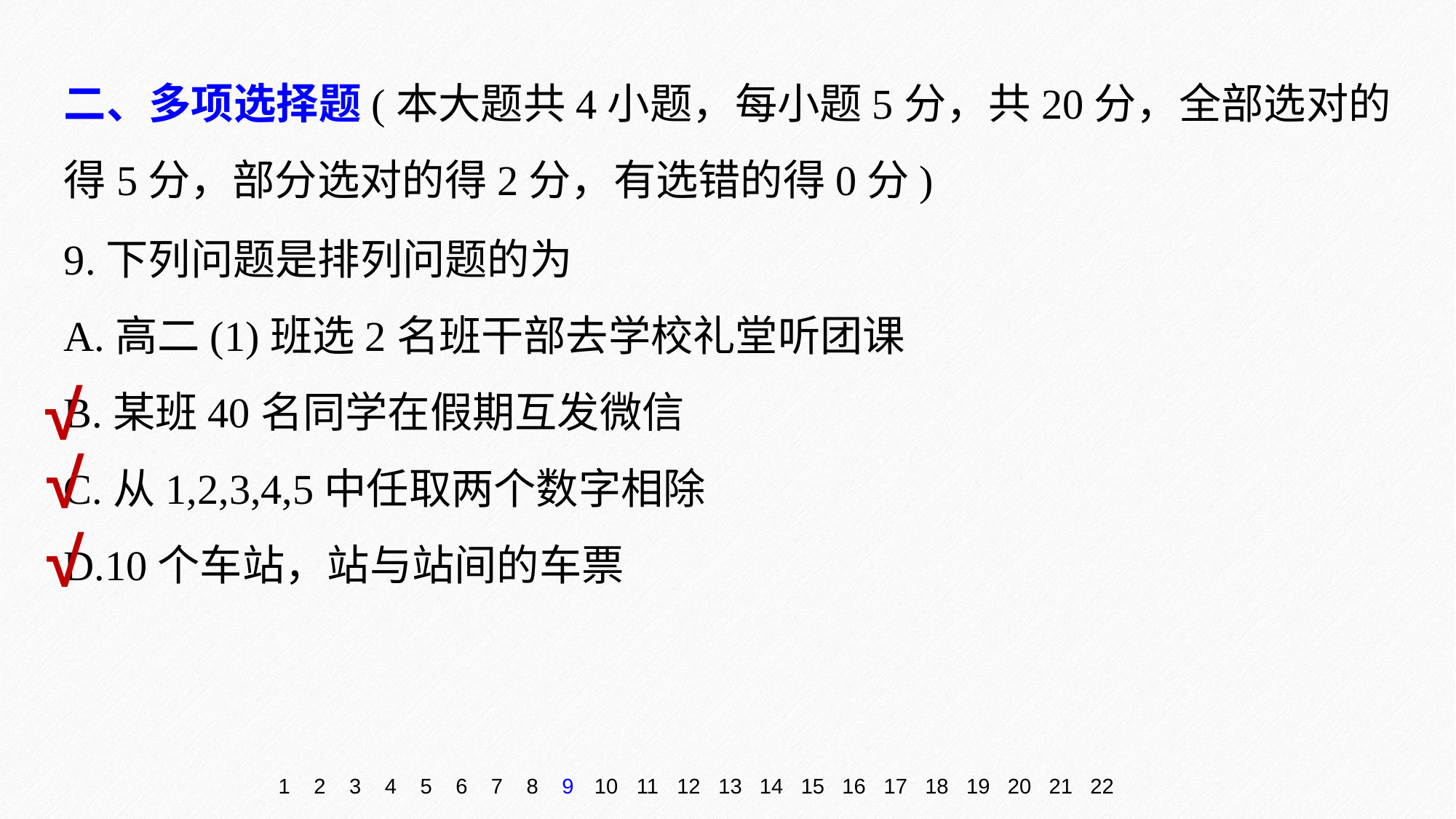

二、多项选择题(本大题共4小题，每小题5分，共20分，全部选对的得5分，部分选对的得2分，有选错的得0分)
9.下列问题是排列问题的为
A.高二(1)班选2名班干部去学校礼堂听团课
B.某班40名同学在假期互发微信
C.从1,2,3,4,5中任取两个数字相除
D.10个车站，站与站间的车票
√
√
√
1
2
3
4
5
6
7
8
9
10
11
12
13
14
15
16
17
18
19
20
21
22